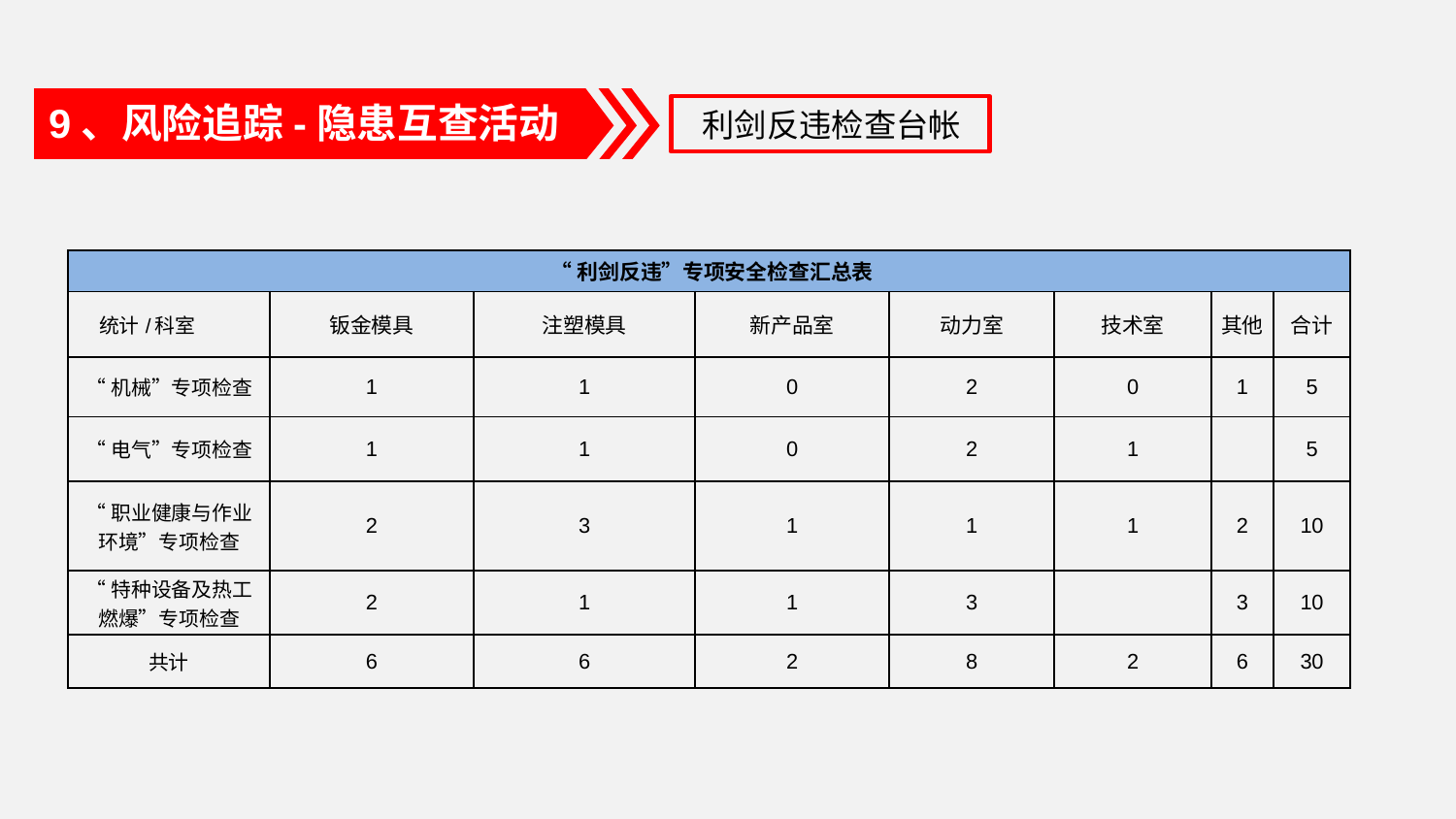

9、风险追踪-隐患互查活动

利剑反违检查台帐
| “利剑反违”专项安全检查汇总表 |  |  |  |  |  |  |  |
| --- | --- | --- | --- | --- | --- | --- | --- |
| 统计/科室 | 钣金模具 | 注塑模具 | 新产品室 | 动力室 | 技术室 | 其他 | 合计 |
| “机械”专项检查 | 1 | 1 | 0 | 2 | 0 | 1 | 5 |
| “电气”专项检查 | 1 | 1 | 0 | 2 | 1 |  | 5 |
| “职业健康与作业环境”专项检查 | 2 | 3 | 1 | 1 | 1 | 2 | 10 |
| “特种设备及热工燃爆”专项检查 | 2 | 1 | 1 | 3 |  | 3 | 10 |
| 共计 | 6 | 6 | 2 | 8 | 2 | 6 | 30 |